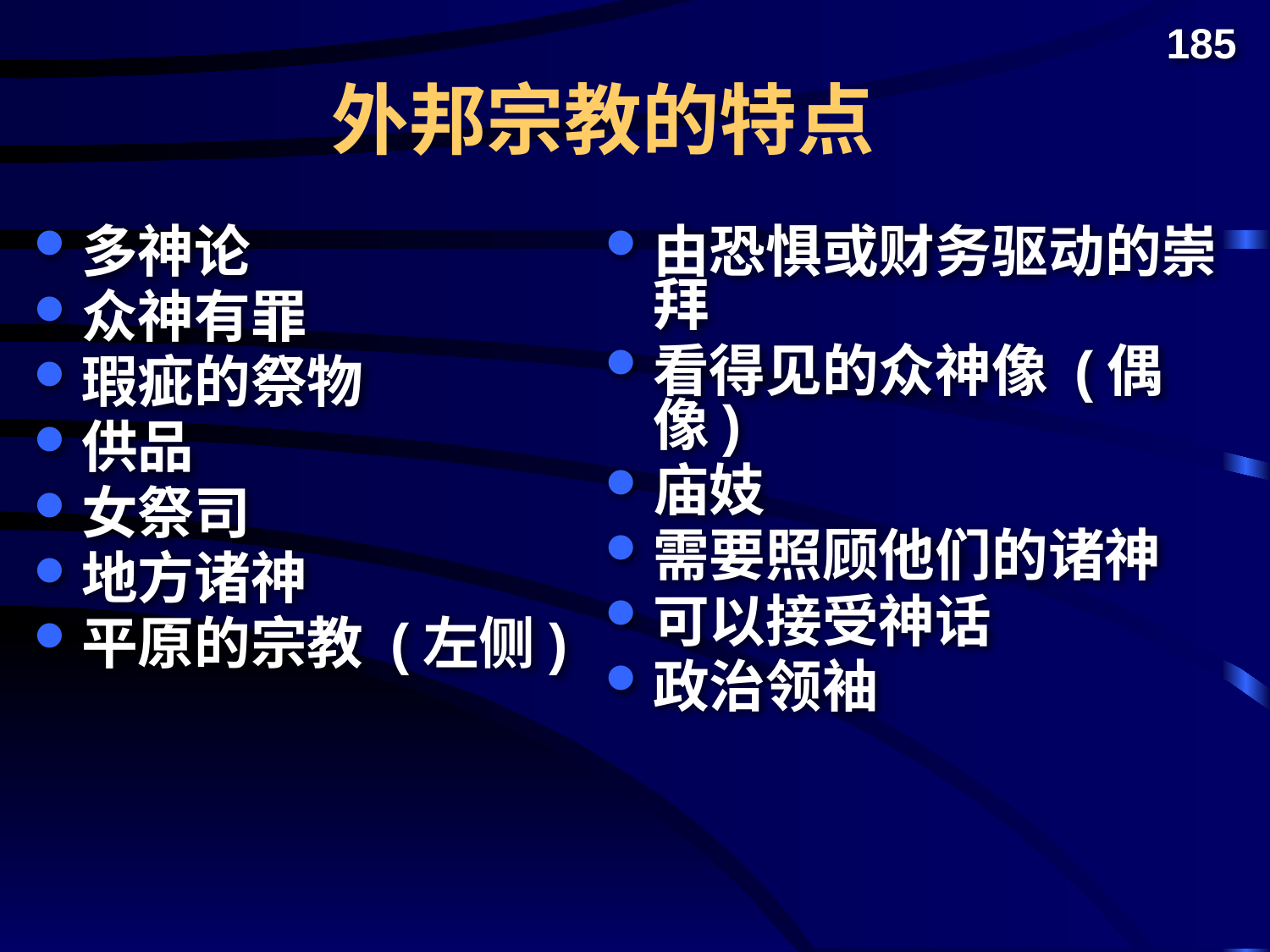

185
# 外邦宗教的特点
多神论
众神有罪
瑕疵的祭物
供品
女祭司
地方诸神
平原的宗教 (左侧)
由恐惧或财务驱动的崇拜
看得见的众神像 (偶像)
庙妓
需要照顾他们的诸神
可以接受神话
政治领袖